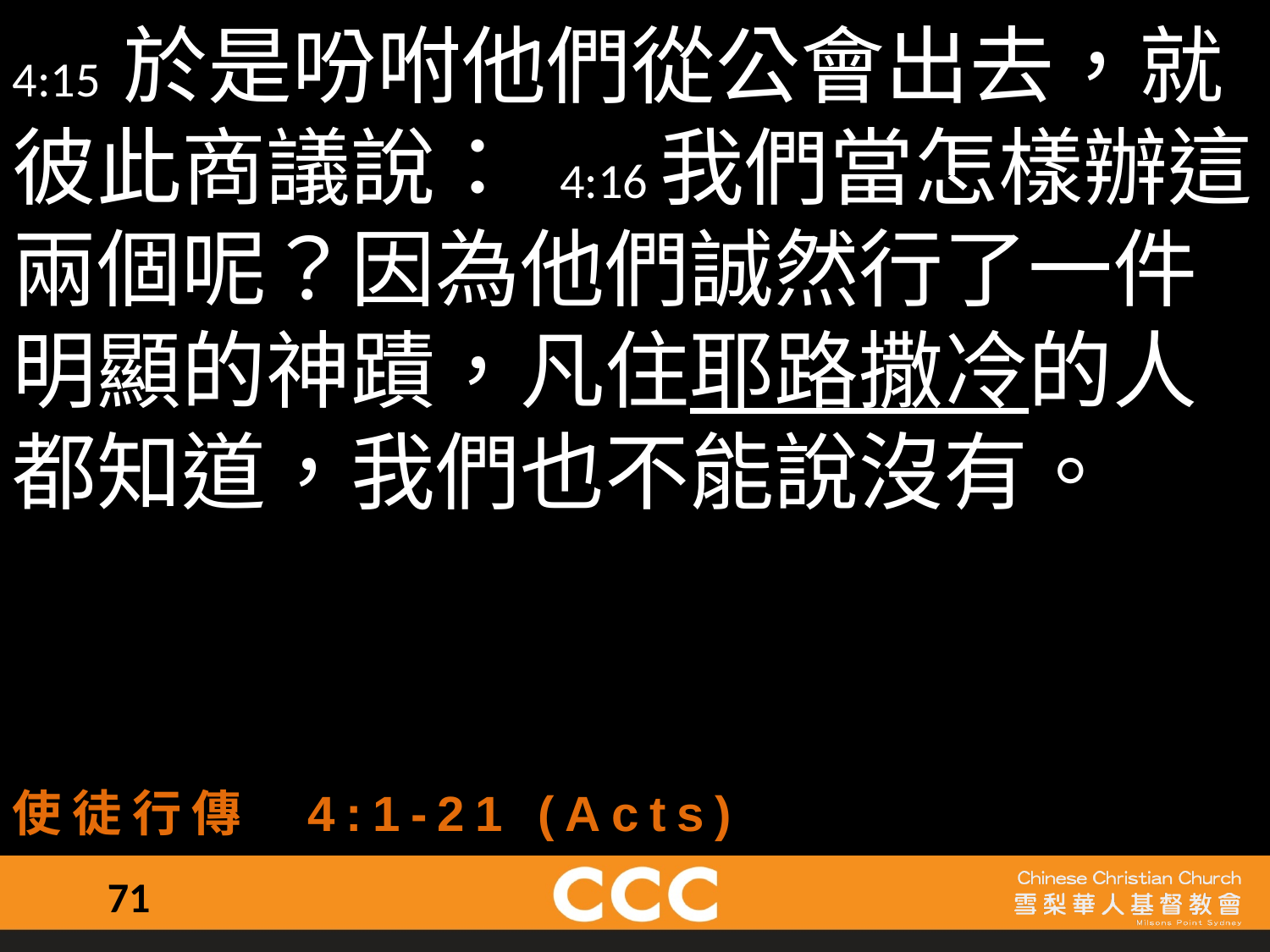

4:15 於是吩咐他們從公會出去，就彼此商議說： 4:16我們當怎樣辦這兩個呢？因為他們誠然行了一件明顯的神蹟，凡住耶路撒冷的人都知道，我們也不能說沒有。

使徒行傳  4:1-21 (Acts)
71